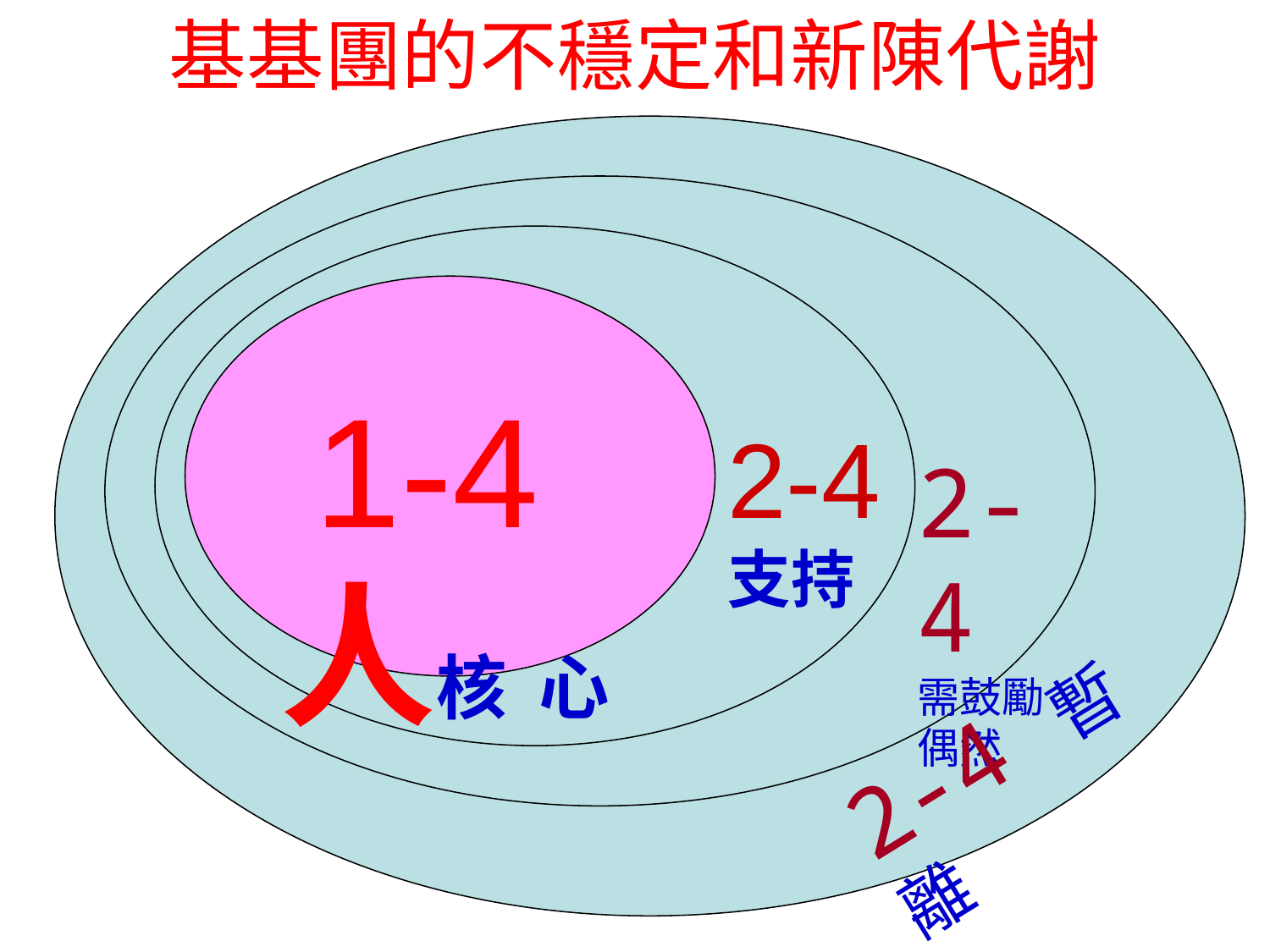

基基團的不穩定和新陳代謝

1-4人核  心
2-4支持
2-4
需鼓勵
偶然
2-4 暫離